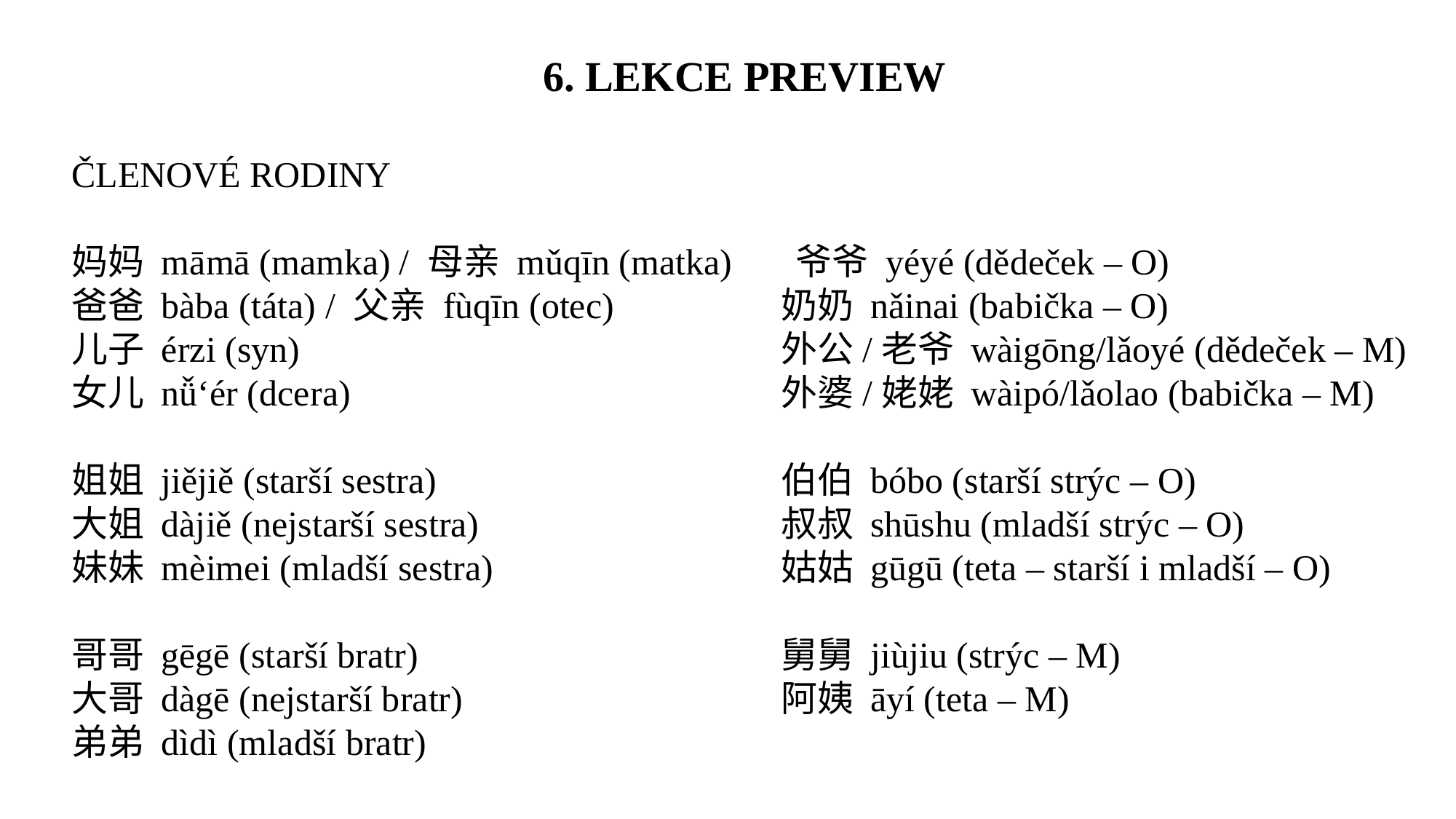

6. LEKCE PREVIEW

ČLENOVÉ RODINY

妈妈 māmā (mamka)	/ 母亲 mǔqīn (matka)      爷爷 yéyé (dědeček – O)
爸爸 bàba (táta) / 父亲 fùqīn (otec)		     奶奶 nǎinai (babička – O)
儿子 érzi (syn)				     外公/老爷 wàigōng/lǎoyé (dědeček – M)
女儿 nǚ‘ér (dcera)				     外婆/姥姥 wàipó/lǎolao (babička – M)

姐姐 jiějiě (starší sestra)			     伯伯 bóbo (starší strýc – O)
大姐 dàjiě (nejstarší sestra)			     叔叔 shūshu (mladší strýc – O)
妹妹 mèimei (mladší sestra)			     姑姑 gūgū (teta – starší i mladší – O)

哥哥 gēgē (starší bratr)			     舅舅 jiùjiu (strýc – M)
大哥 dàgē (nejstarší bratr)			     阿姨 āyí (teta – M)
弟弟 dìdì (mladší bratr)